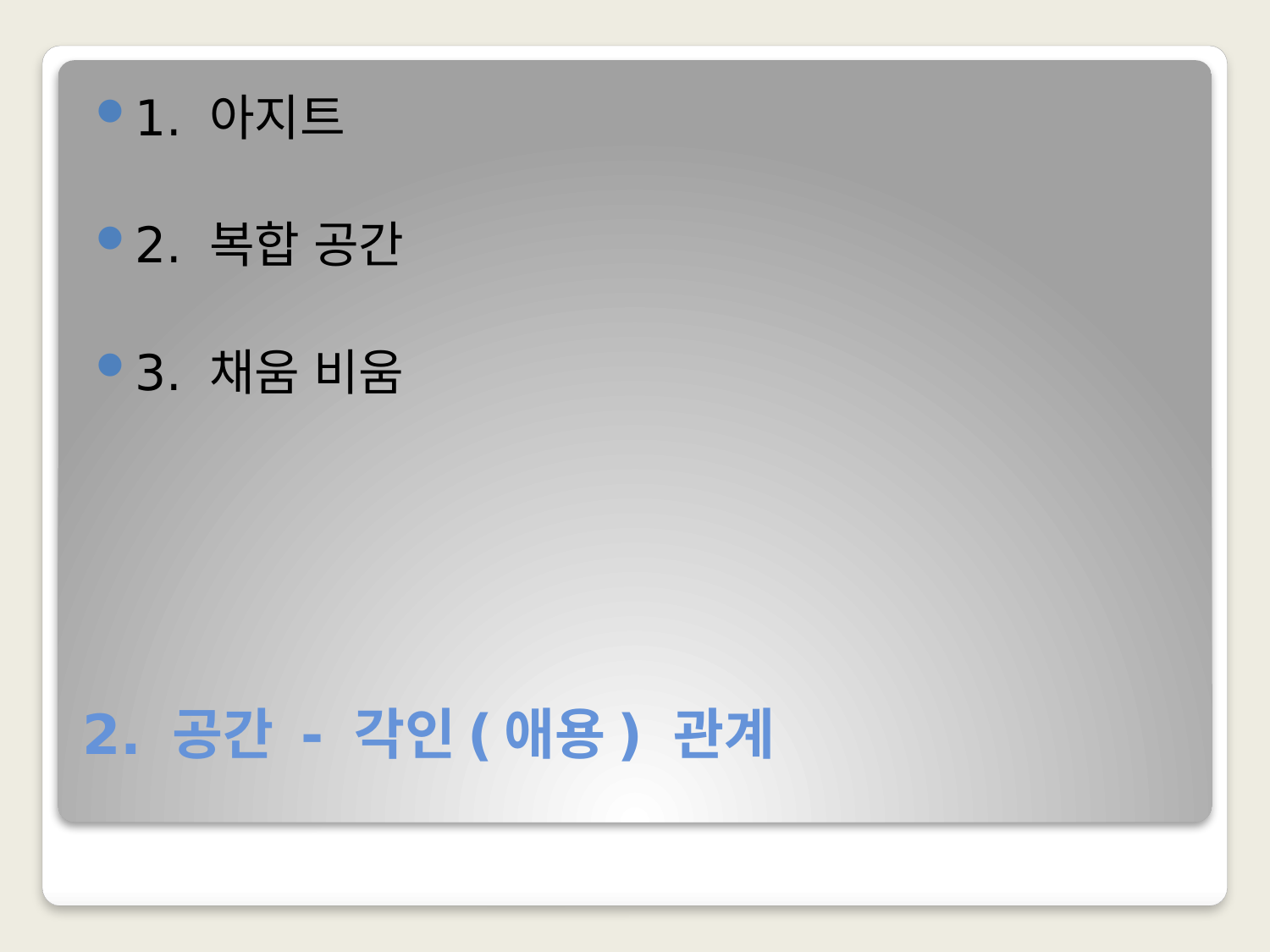

1. 아지트

2. 복합 공간

3. 채움 비움
# 2. 공간 - 각인(애용) 관계